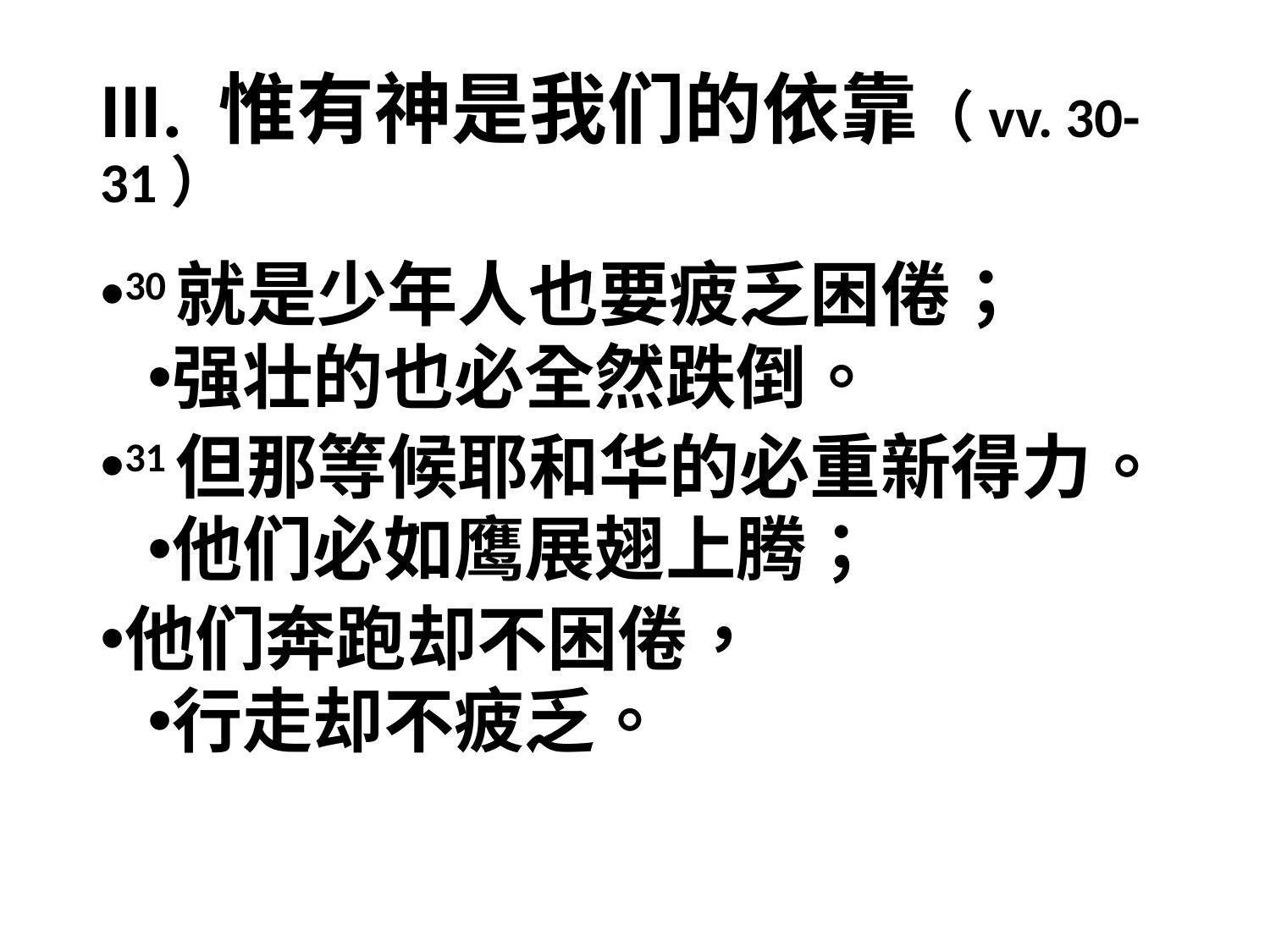

# III. 惟有神是我们的依靠（vv. 30-31）
30就是少年人也要疲乏困倦；
强壮的也必全然跌倒。
31但那等候耶和华的必重新得力。
他们必如鹰展翅上腾；
他们奔跑却不困倦，
行走却不疲乏。